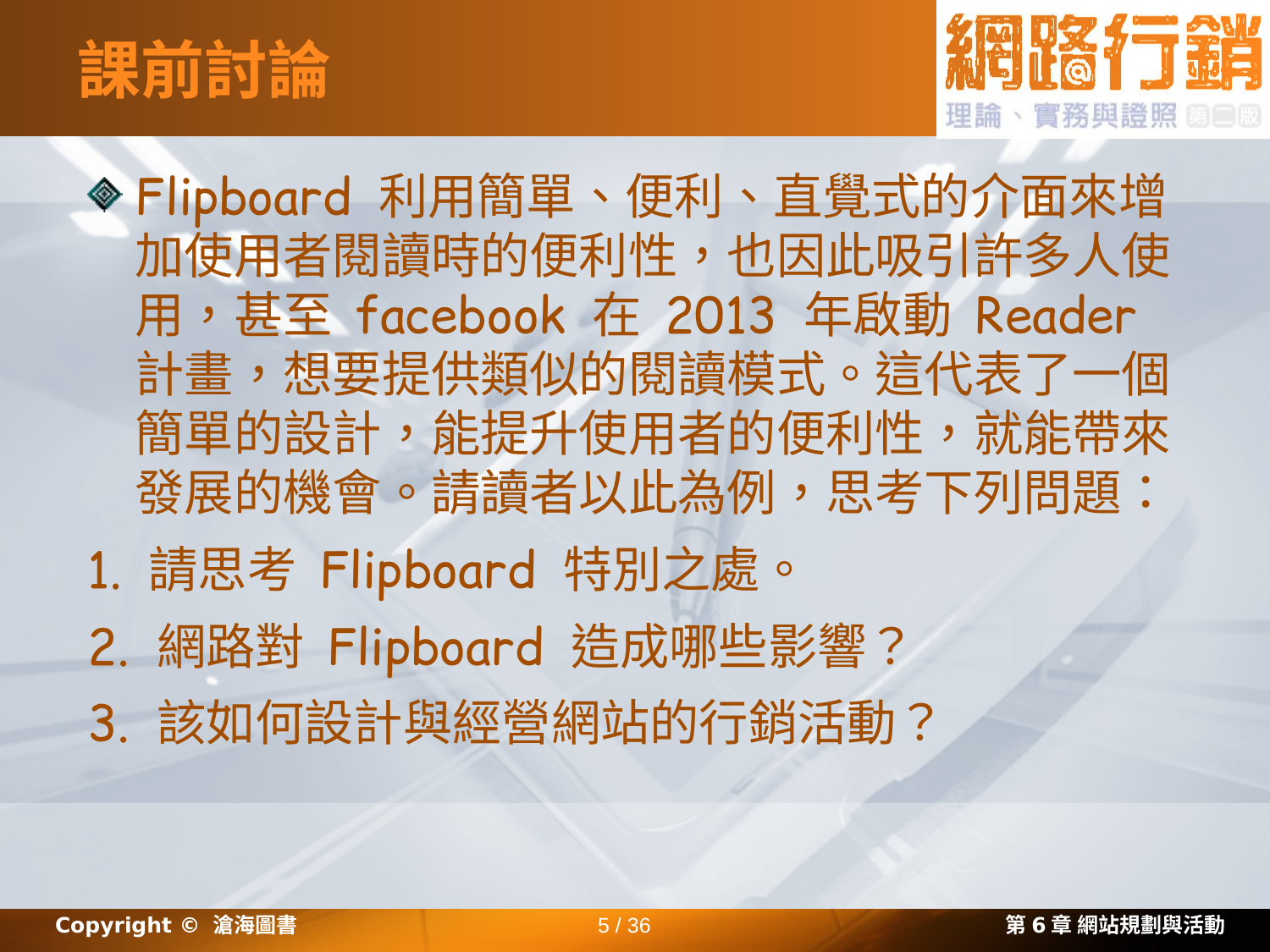

# 課前討論
Flipboard 利用簡單、便利、直覺式的介面來增加使用者閱讀時的便利性，也因此吸引許多人使用，甚至 facebook 在 2013 年啟動 Reader 計畫，想要提供類似的閱讀模式。這代表了一個簡單的設計，能提升使用者的便利性，就能帶來發展的機會。請讀者以此為例，思考下列問題：
1. 請思考 Flipboard 特別之處。
2. 網路對 Flipboard 造成哪些影響？
3. 該如何設計與經營網站的行銷活動？
Copyright © 滄海圖書
5 / 36
第6章 網站規劃與活動